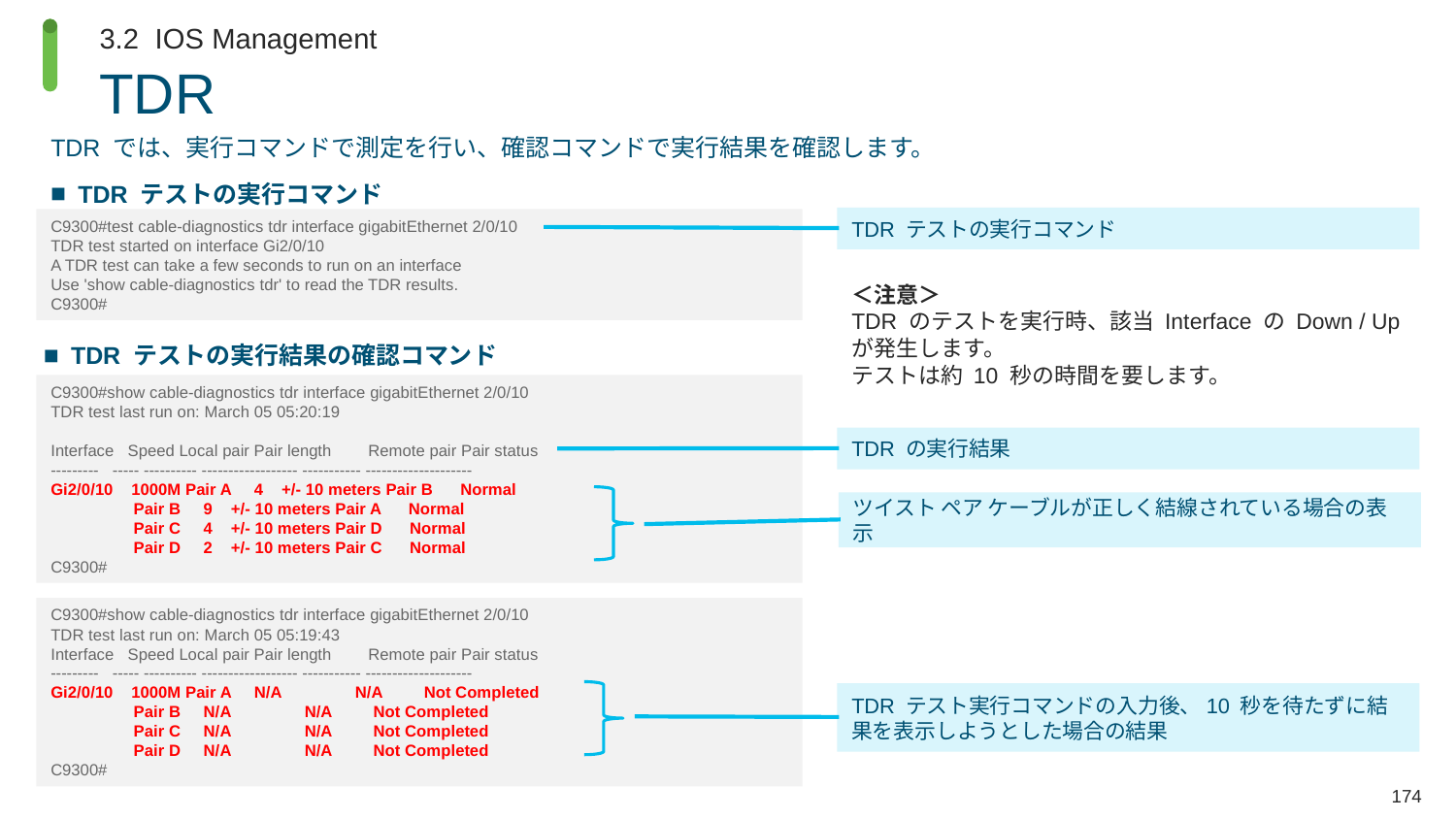

3.2  IOS Management
# TDR
TDR では、実行コマンドで測定を行い、確認コマンドで実行結果を確認します。
TDR テストの実行コマンド
TDR テストの実行コマンド
C9300#test cable-diagnostics tdr interface gigabitEthernet 2/0/10
TDR test started on interface Gi2/0/10
A TDR test can take a few seconds to run on an interface
Use 'show cable-diagnostics tdr' to read the TDR results.
C9300#
＜注意＞
TDR のテストを実行時、該当 Interface の Down / Up が発生します。
テストは約 10 秒の時間を要します。
TDR テストの実行結果の確認コマンド
C9300#show cable-diagnostics tdr interface gigabitEthernet 2/0/10
TDR test last run on: March 05 05:20:19

Interface   Speed Local pair Pair length        Remote pair Pair status
---------   ----- ---------- ------------------ ----------- --------------------
Gi2/0/10    1000M Pair A     4    +/- 10 meters Pair B      Normal
                  Pair B     9    +/- 10 meters Pair A      Normal
                  Pair C     4    +/- 10 meters Pair D      Normal
                  Pair D     2    +/- 10 meters Pair C      Normal
C9300#
TDR の実行結果

ツイスト ペア ケーブルが正しく結線されている場合の表示
C9300#show cable-diagnostics tdr interface gigabitEthernet 2/0/10
TDR test last run on: March 05 05:19:43
Interface   Speed Local pair Pair length        Remote pair Pair status
---------   ----- ---------- ------------------ ----------- --------------------
Gi2/0/10    1000M Pair A     N/A                N/A         Not Completed
                  Pair B     N/A                N/A         Not Completed
                  Pair C     N/A                N/A         Not Completed
                  Pair D     N/A                N/A         Not Completed
C9300#

TDR テスト実行コマンドの入力後、10 秒を待たずに結果を表示しようとした場合の結果
174